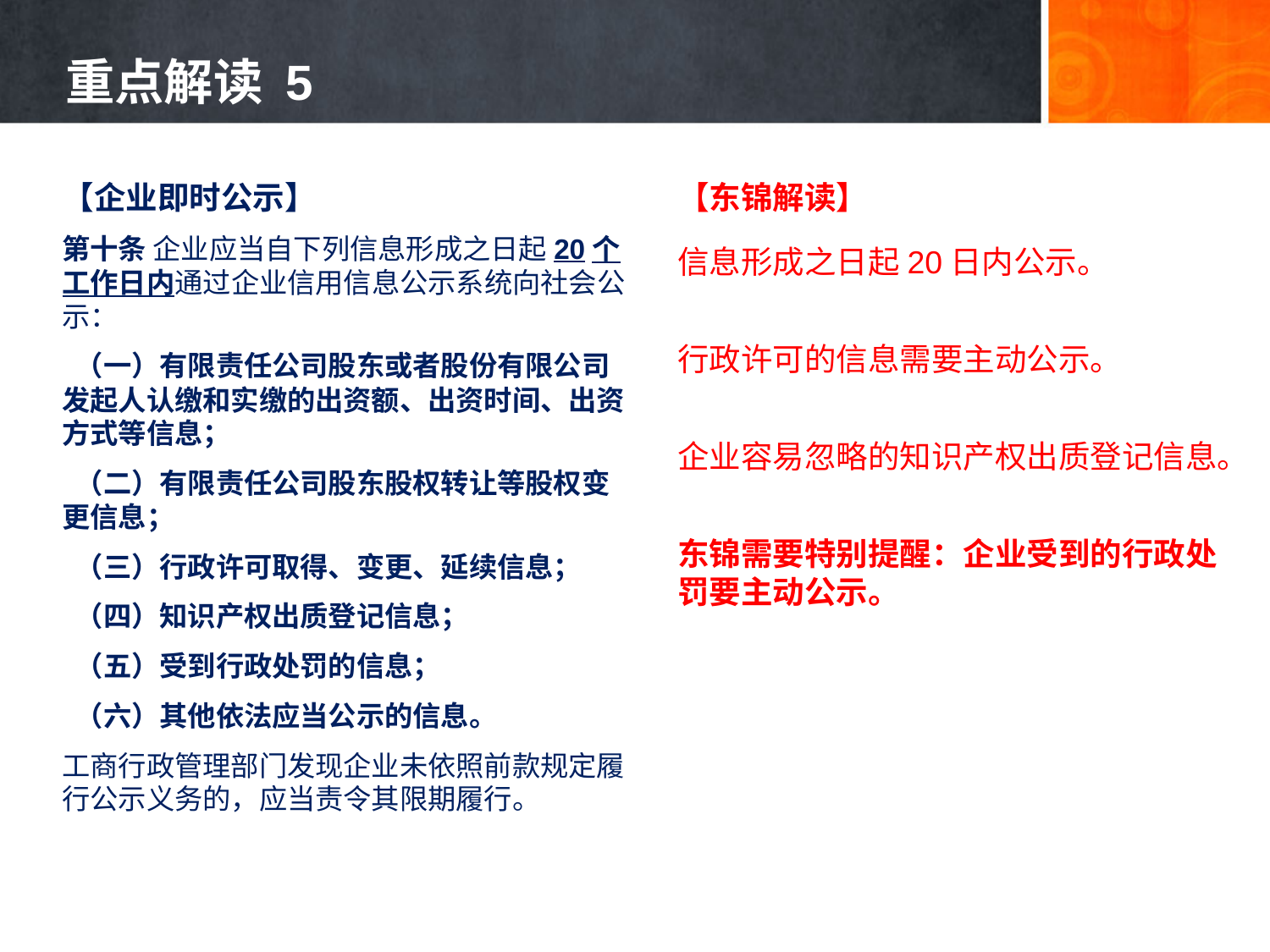

# 重点解读 5
【企业即时公示】
第十条 企业应当自下列信息形成之日起20个工作日内通过企业信用信息公示系统向社会公示：
 （一）有限责任公司股东或者股份有限公司发起人认缴和实缴的出资额、出资时间、出资方式等信息；
 （二）有限责任公司股东股权转让等股权变更信息；
 （三）行政许可取得、变更、延续信息；
 （四）知识产权出质登记信息；
 （五）受到行政处罚的信息；
 （六）其他依法应当公示的信息。
工商行政管理部门发现企业未依照前款规定履行公示义务的，应当责令其限期履行。

【东锦解读】
信息形成之日起20日内公示。

行政许可的信息需要主动公示。

企业容易忽略的知识产权出质登记信息。

东锦需要特别提醒：企业受到的行政处罚要主动公示。